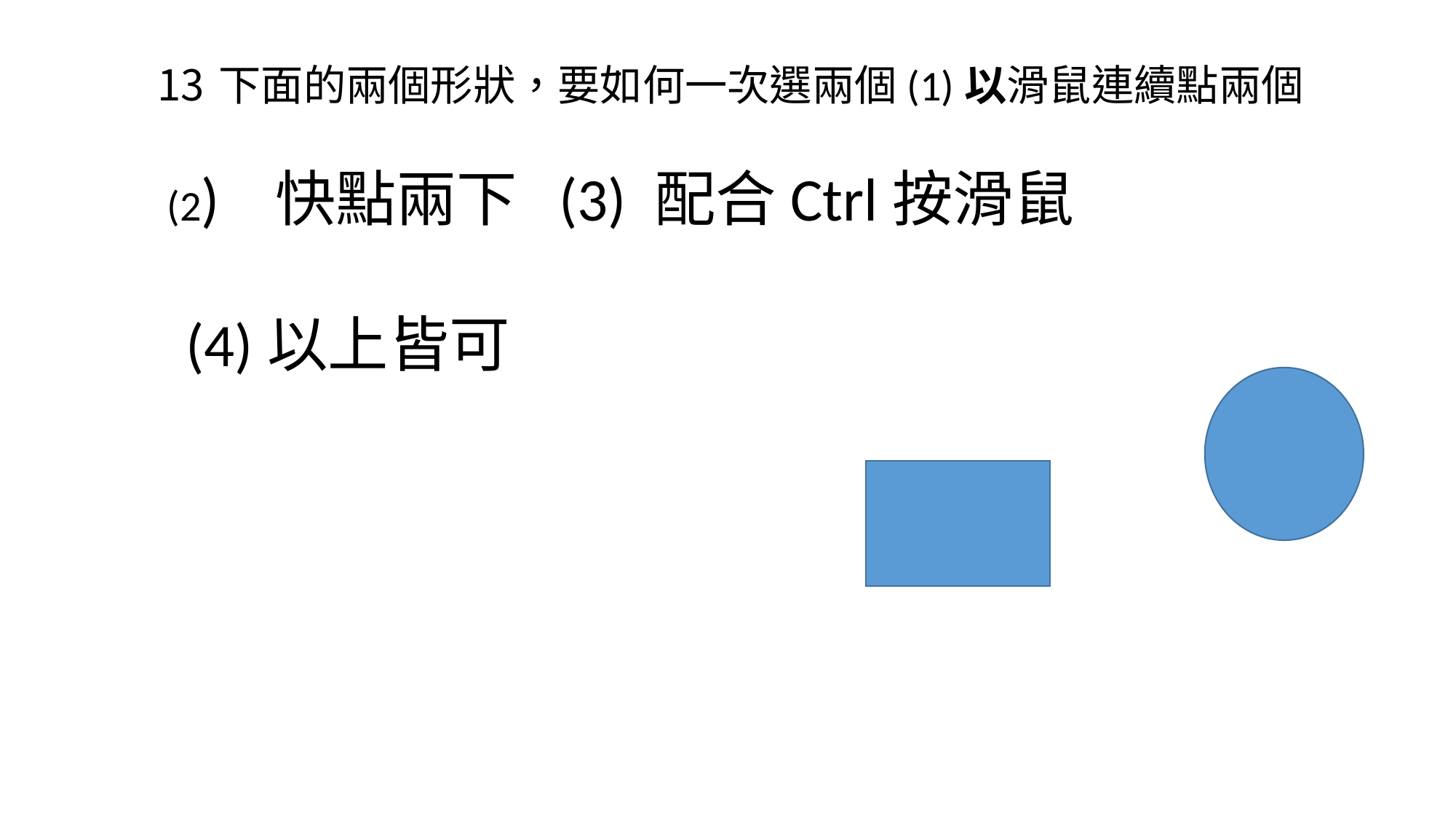

下面的兩個形狀，要如何一次選兩個(1)以滑鼠連續點兩個

 (2)   快點兩下  (3) 配合Ctrl按滑鼠
 (4)以上皆可